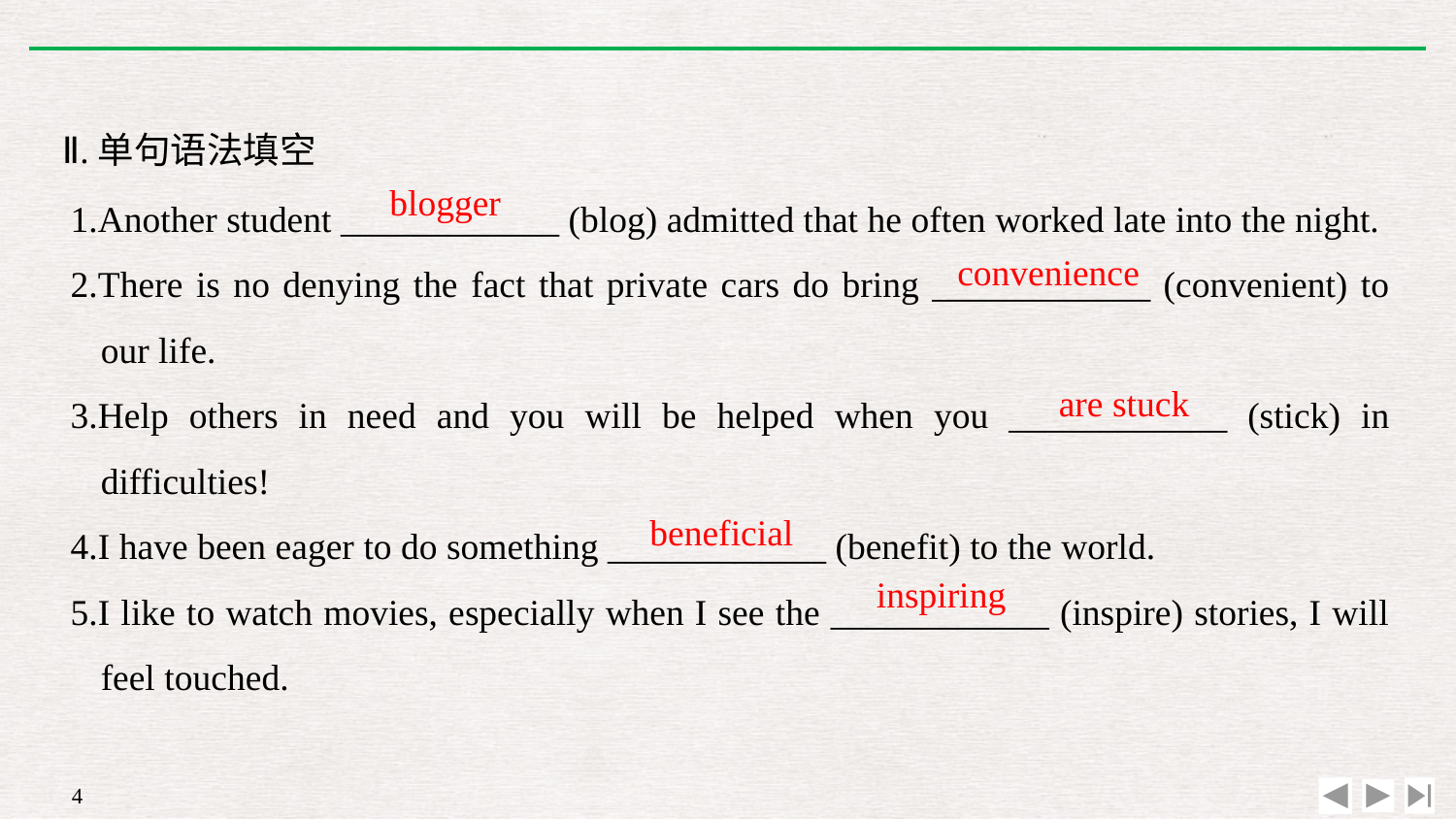

Ⅱ.单句语法填空
1.Another student ____________ (blog) admitted that he often worked late into the night.
2.There is no denying the fact that private cars do bring ____________ (convenient) to our life.
3.Help others in need and you will be helped when you ____________ (stick) in difficulties!
4.I have been eager to do something ____________ (benefit) to the world.
5.I like to watch movies, especially when I see the ____________ (inspire) stories, I will feel touched.
blogger
convenience
are stuck
beneficial
inspiring